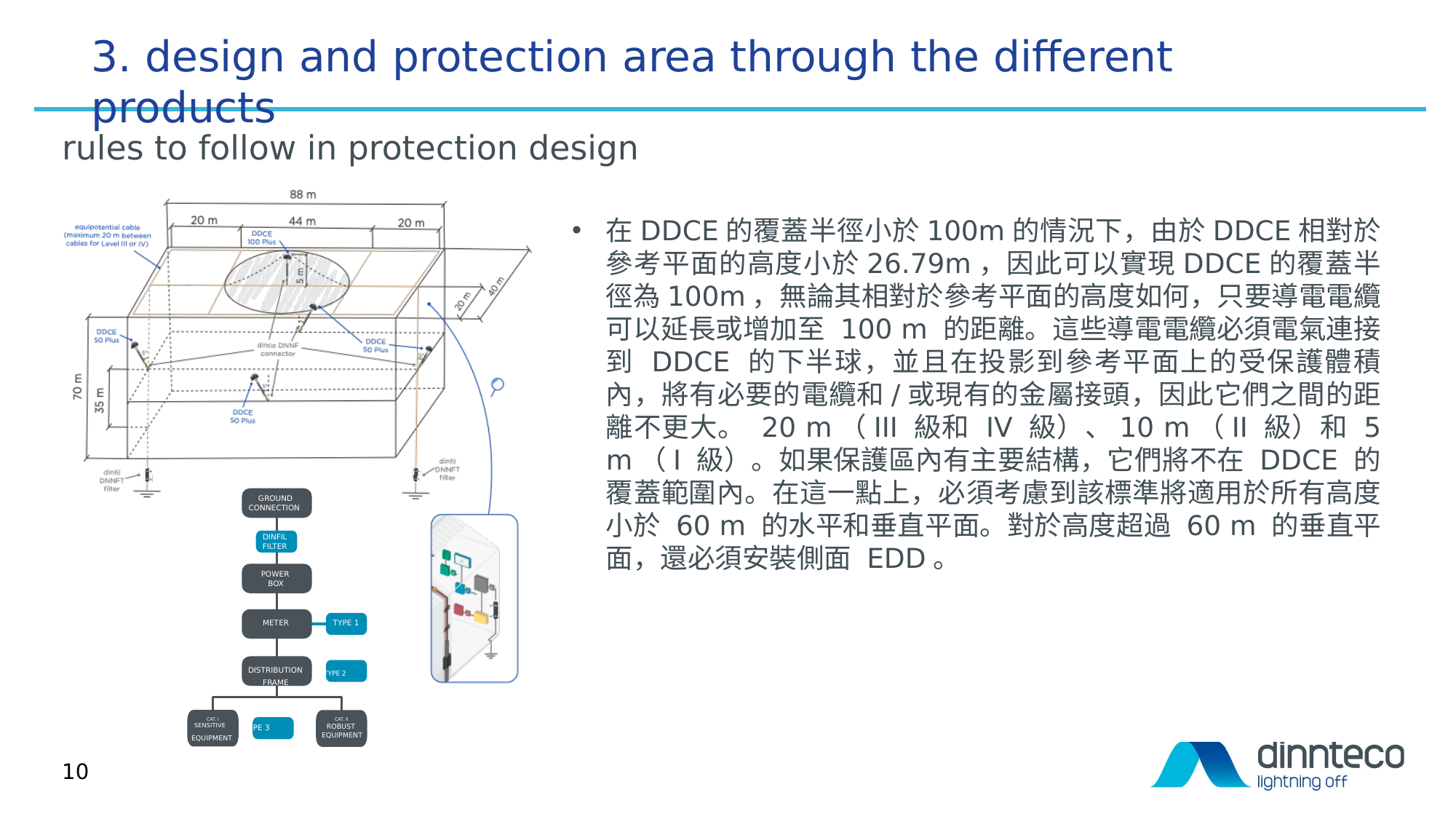

# 3. design and protection area through the different products

rules to follow in protection design

在DDCE的覆蓋半徑小於100m的情況下，由於DDCE相對於參考平面的高度小於26.79m，因此可以實現DDCE的覆蓋半徑為100m，無論其相對於參考平面的高度如何，只要導電電纜可以延長或增加至 100 m 的距離。這些導電電纜必須電氣連接到 DDCE 的下半球，並且在投影到參考平面上的受保護體積內，將有必要的電纜和/或現有的金屬接頭，因此它們之間的距離不更大。 20 m（III 級和 IV 級）、10 m（II 級）和 5 m（I 級）。如果保護區內有主要結構，它們將不在 DDCE 的覆蓋範圍內。在這一點上，必須考慮到該標準將適用於所有高度小於 60 m 的水平和垂直平面。對於高度超過 60 m 的垂直平面，還必須安裝側面 EDD。
GROUND  CONNECTION
DINFIL  FILTER
POWER  BOX
TYPE 1
METER
DISTRIBUTION         TYPE 2
FRAME
CAT. I
SENSITIVE          TYPE 3
EQUIPMENT
CAT. II
ROBUST  EQUIPMENT

10